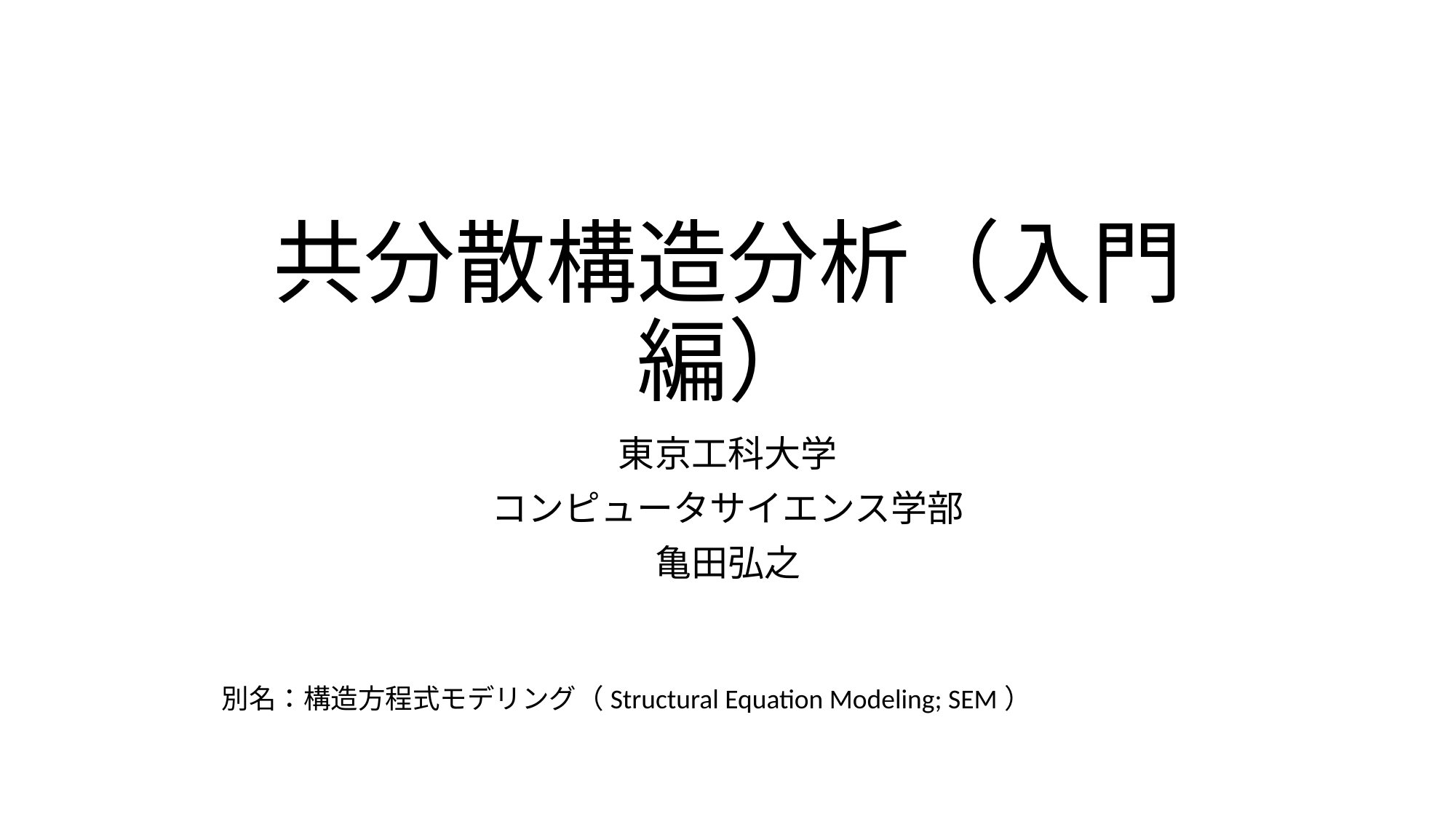

# 共分散構造分析（入門編）
東京工科大学
コンピュータサイエンス学部
亀田弘之
別名：構造方程式モデリング（Structural Equation Modeling; SEM）